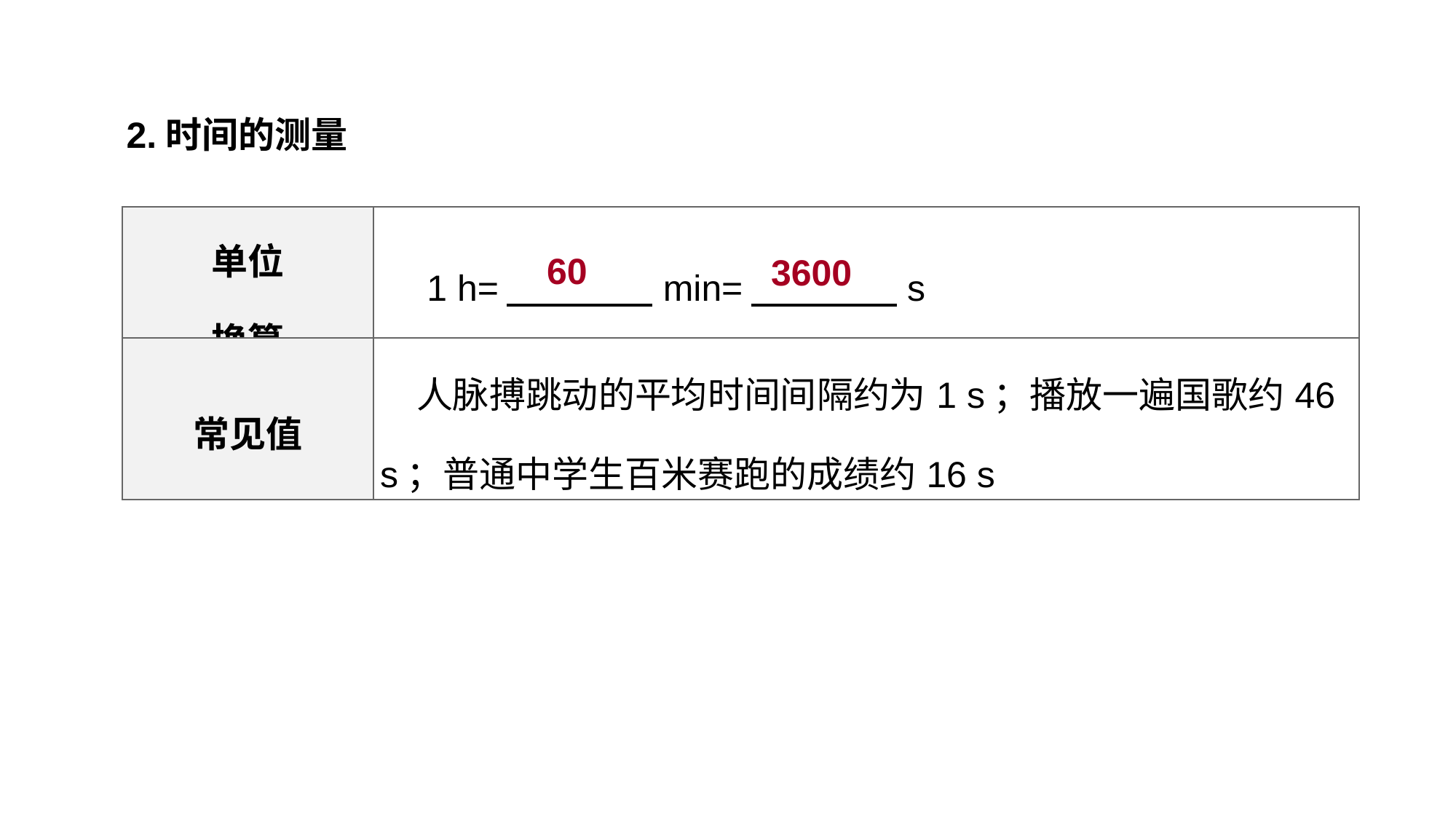

2.时间的测量
| 单位 换算 | 1 h=　　　　min=　　　　s |
| --- | --- |
| 常见值 | 人脉搏跳动的平均时间间隔约为1 s；播放一遍国歌约46 s；普通中学生百米赛跑的成绩约16 s |
60
3600
教材梳理 夯实基础